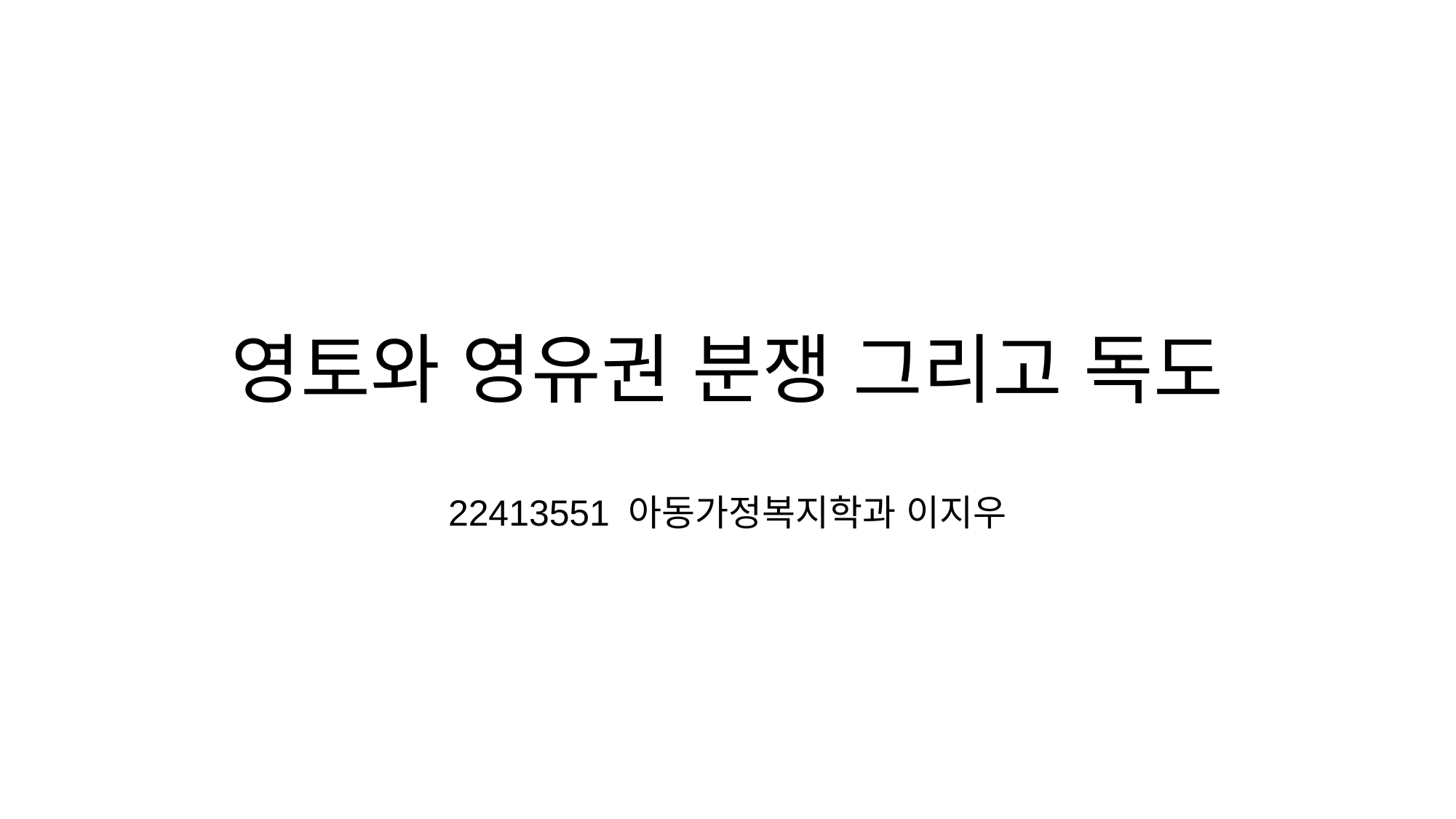

# 영토와 영유권 분쟁 그리고 독도

22413551 아동가정복지학과 이지우